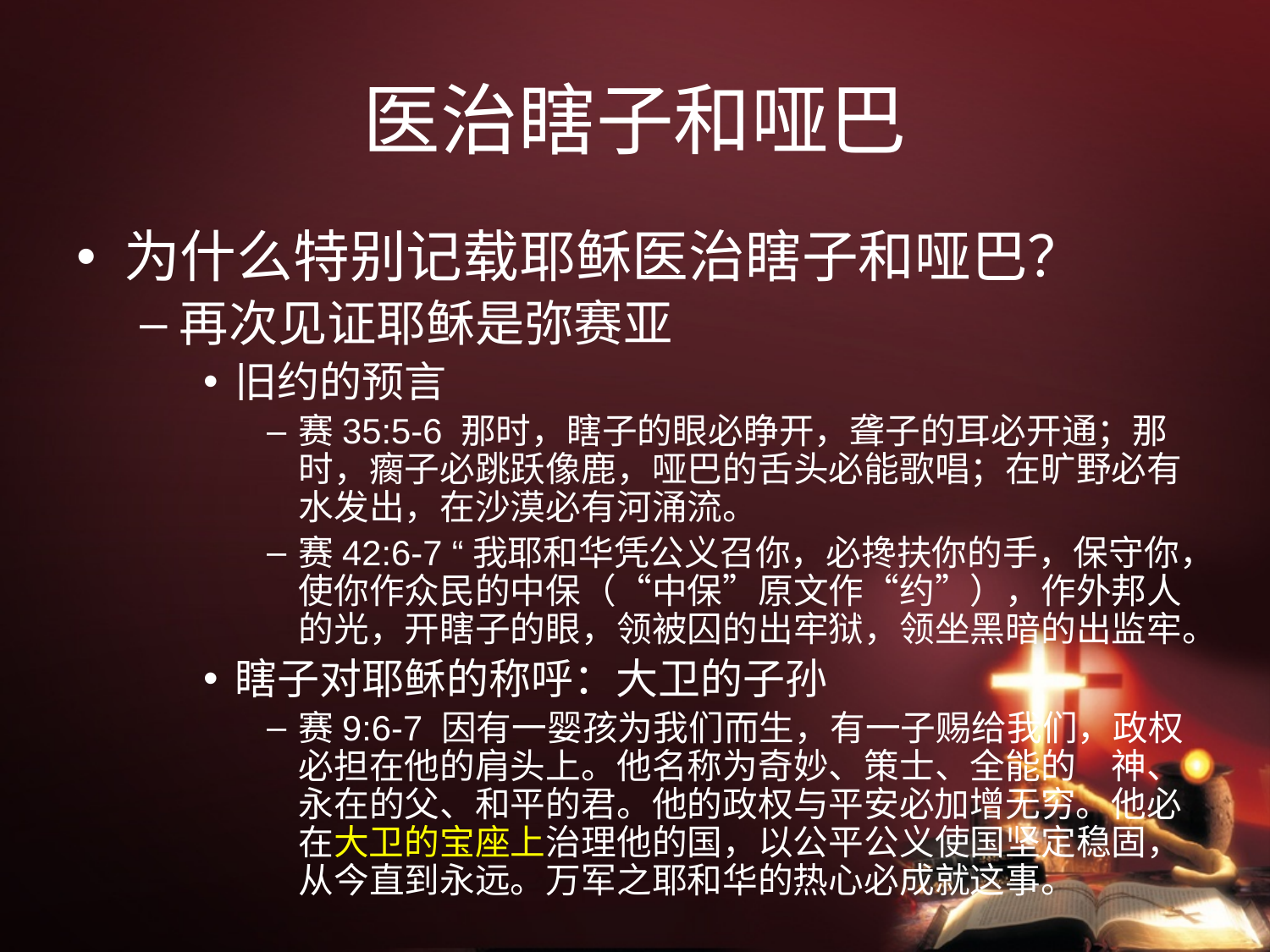

# 医治瞎子和哑巴
为什么特别记载耶稣医治瞎子和哑巴？
再次见证耶稣是弥赛亚
旧约的预言
赛35:5-6 那时，瞎子的眼必睁开，聋子的耳必开通；那时，瘸子必跳跃像鹿，哑巴的舌头必能歌唱；在旷野必有水发出，在沙漠必有河涌流。
赛42:6-7 “我耶和华凭公义召你，必搀扶你的手，保守你，使你作众民的中保（“中保”原文作“约”），作外邦人的光，开瞎子的眼，领被囚的出牢狱，领坐黑暗的出监牢。
瞎子对耶稣的称呼：大卫的子孙
赛9:6-7 因有一婴孩为我们而生，有一子赐给我们，政权必担在他的肩头上。他名称为奇妙、策士、全能的　神、永在的父、和平的君。他的政权与平安必加增无穷。他必在大卫的宝座上治理他的国，以公平公义使国坚定稳固，从今直到永远。万军之耶和华的热心必成就这事。